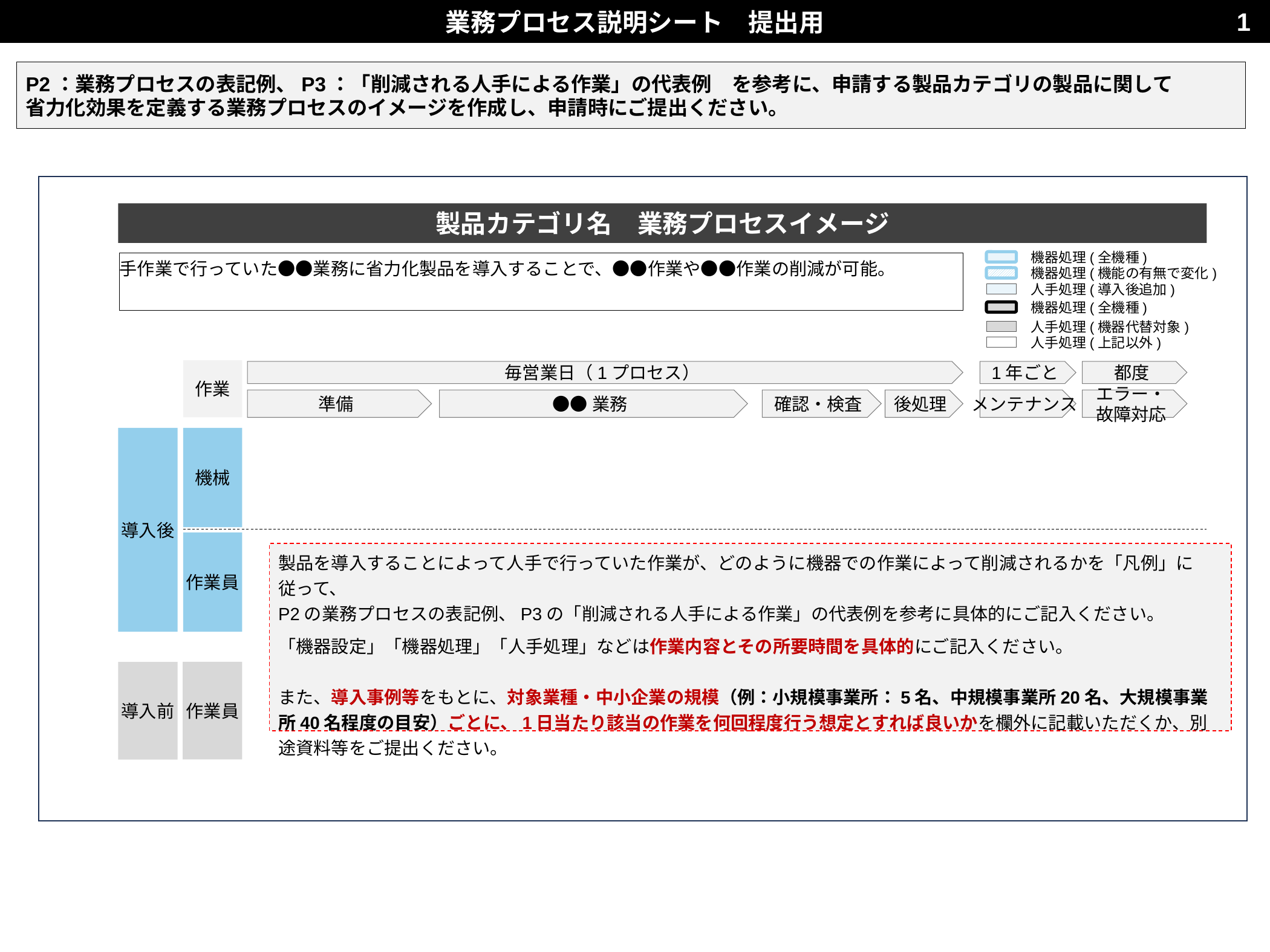

業務プロセス説明シート　提出用
1
P2：業務プロセスの表記例、P3：「削減される人手による作業」の代表例　を参考に、申請する製品カテゴリの製品に関して
省力化効果を定義する業務プロセスのイメージを作成し、申請時にご提出ください。

製品カテゴリ名　業務プロセスイメージ

機器処理(全機種)
手作業で行っていた●●業務に省力化製品を導入することで、●●作業や●●作業の削減が可能。

機器処理(機能の有無で変化)

人手処理(導入後追加)

機器処理(全機種)

人手処理(機器代替対象)

人手処理(上記以外)
作業
毎営業日（1プロセス）
1年ごと
都度
準備
●●業務
確認・検査
後処理
メンテナンス
エラー・
故障対応
導入後
機械
作業員
製品を導入することによって人手で行っていた作業が、どのように機器での作業によって削減されるかを「凡例」に従って、
P2の業務プロセスの表記例、P3の「削減される人手による作業」の代表例を参考に具体的にご記入ください。

「機器設定」「機器処理」「人手処理」などは作業内容とその所要時間を具体的にご記入ください。

また、導入事例等をもとに、対象業種・中小企業の規模（例：小規模事業所：5名、中規模事業所20名、大規模事業所40名程度の目安）ごとに、1日当たり該当の作業を何回程度行う想定とすれば良いかを欄外に記載いただくか、別途資料等をご提出ください。
作業員
導入前